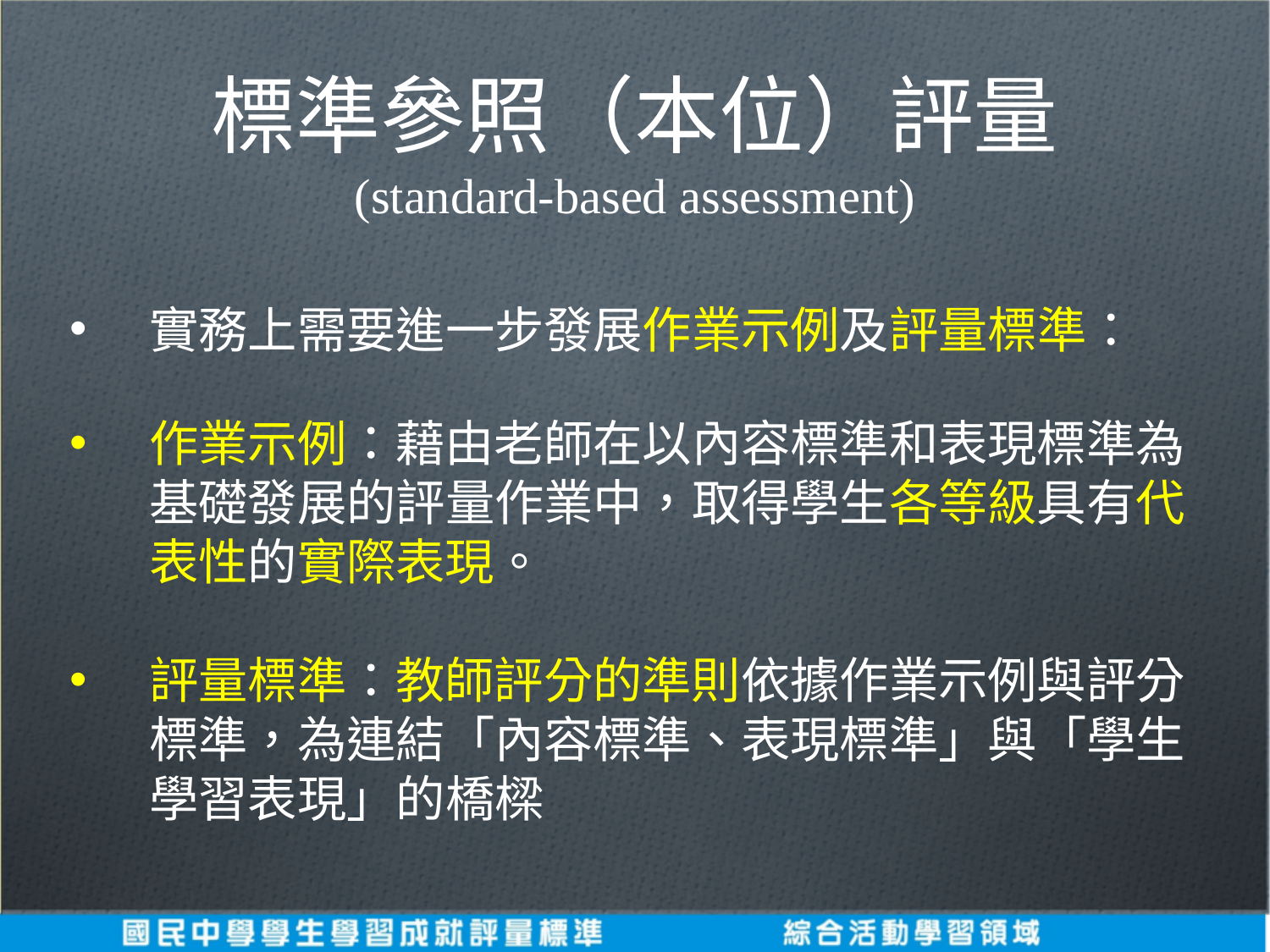

標準參照（本位）評量
(standard-based assessment)
實務上需要進一步發展作業示例及評量標準：
作業示例：藉由老師在以內容標準和表現標準為基礎發展的評量作業中，取得學生各等級具有代表性的實際表現。

評量標準：教師評分的準則依據作業示例與評分標準，為連結「內容標準、表現標準」與「學生學習表現」的橋樑